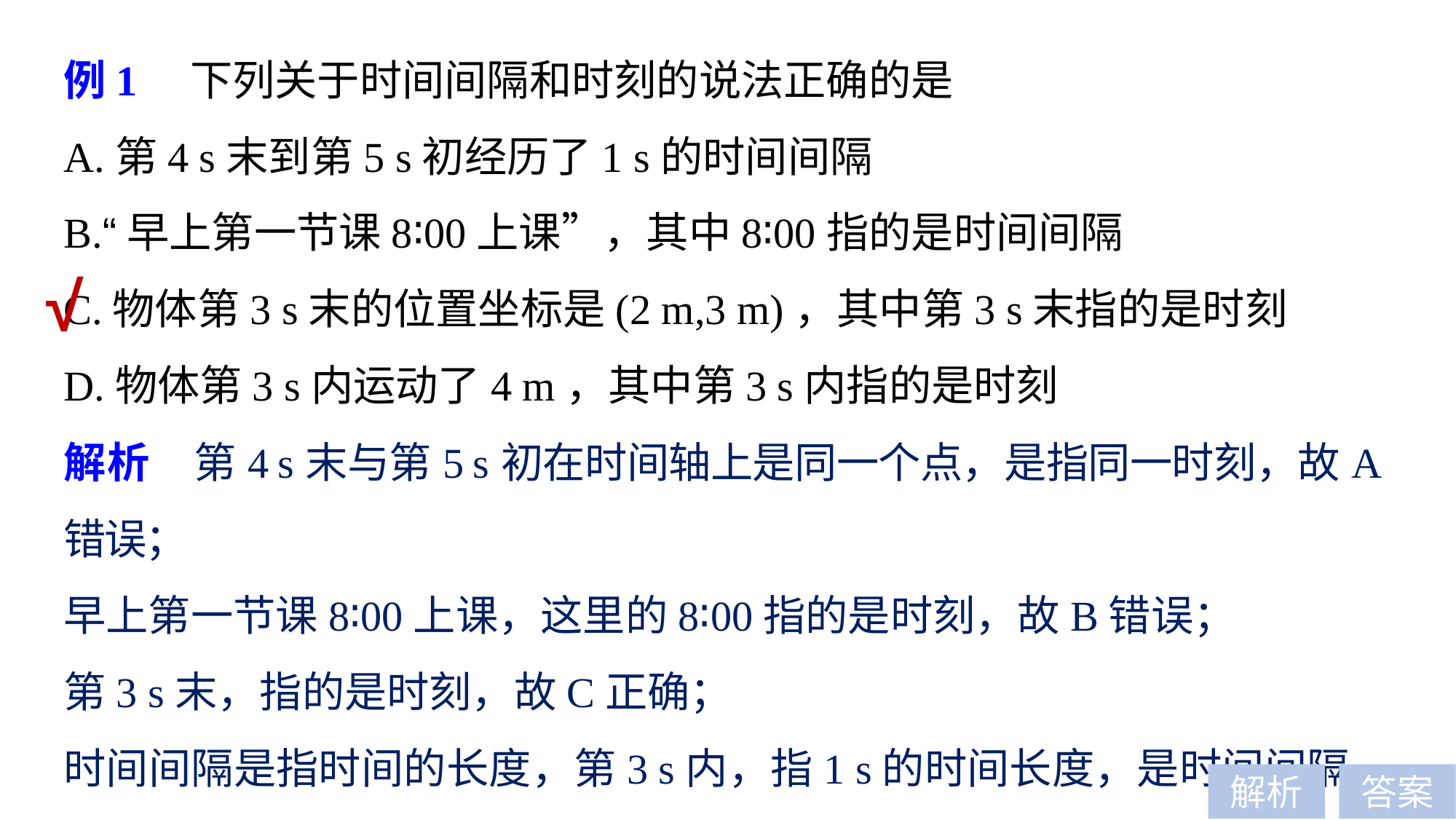

例1　下列关于时间间隔和时刻的说法正确的是
A.第4 s末到第5 s初经历了1 s的时间间隔
B.“早上第一节课8∶00上课”，其中8∶00指的是时间间隔
C.物体第3 s末的位置坐标是(2 m,3 m)，其中第3 s末指的是时刻
D.物体第3 s内运动了4 m，其中第3 s内指的是时刻
√
解析　第4 s末与第5 s初在时间轴上是同一个点，是指同一时刻，故A错误；
早上第一节课8∶00上课，这里的8∶00指的是时刻，故B错误；
第3 s末，指的是时刻，故C正确；
时间间隔是指时间的长度，第3 s内，指1 s的时间长度，是时间间隔，故D错误.
解析
答案